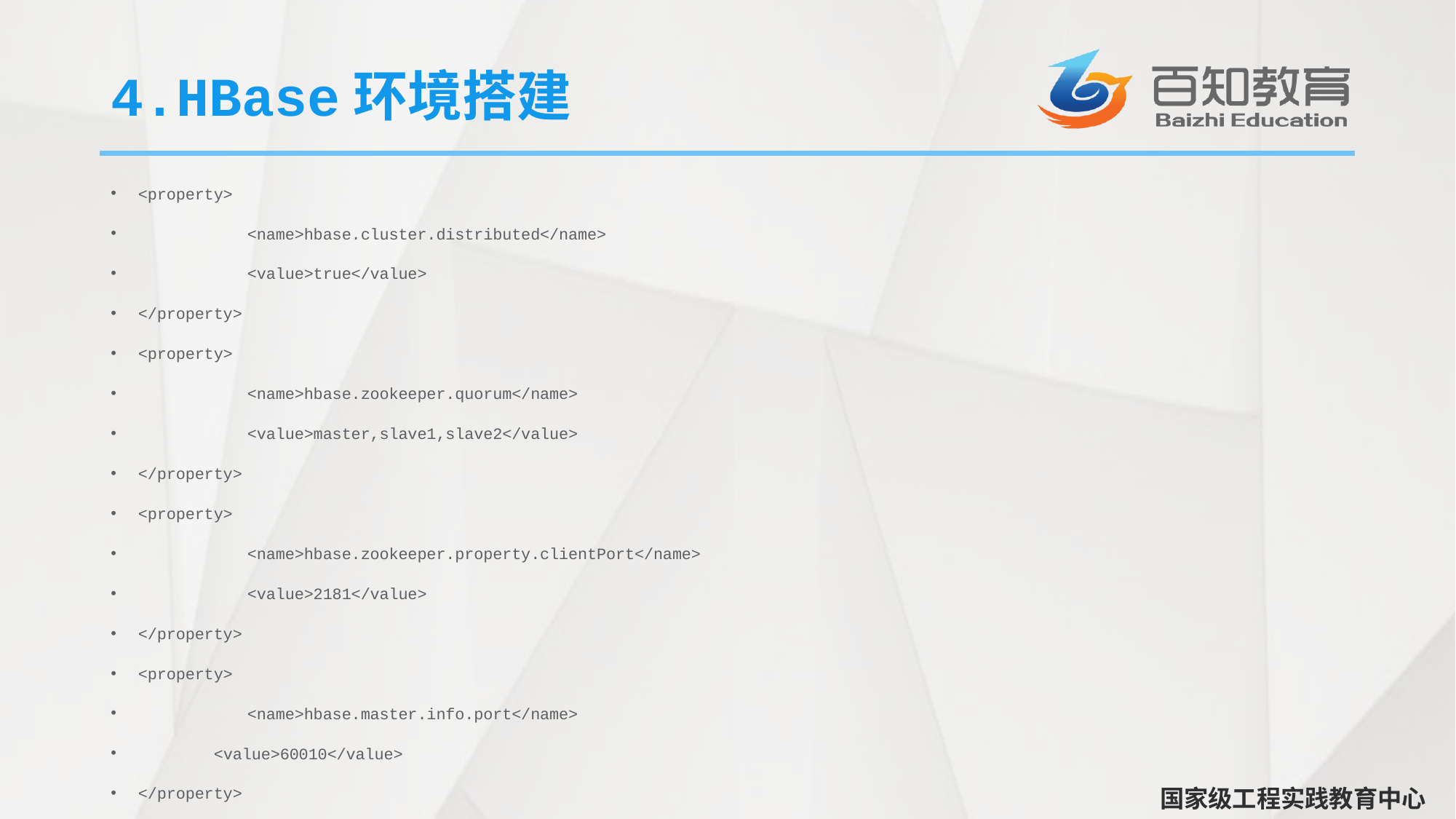

# 4.HBase环境搭建
<property>
	<name>hbase.cluster.distributed</name>
	<value>true</value>
</property>
<property>
	<name>hbase.zookeeper.quorum</name>
	<value>master,slave1,slave2</value>
</property>
<property>
	<name>hbase.zookeeper.property.clientPort</name>
	<value>2181</value>
</property>
<property>
	<name>hbase.master.info.port</name>
        <value>60010</value>
</property>
</configuration>